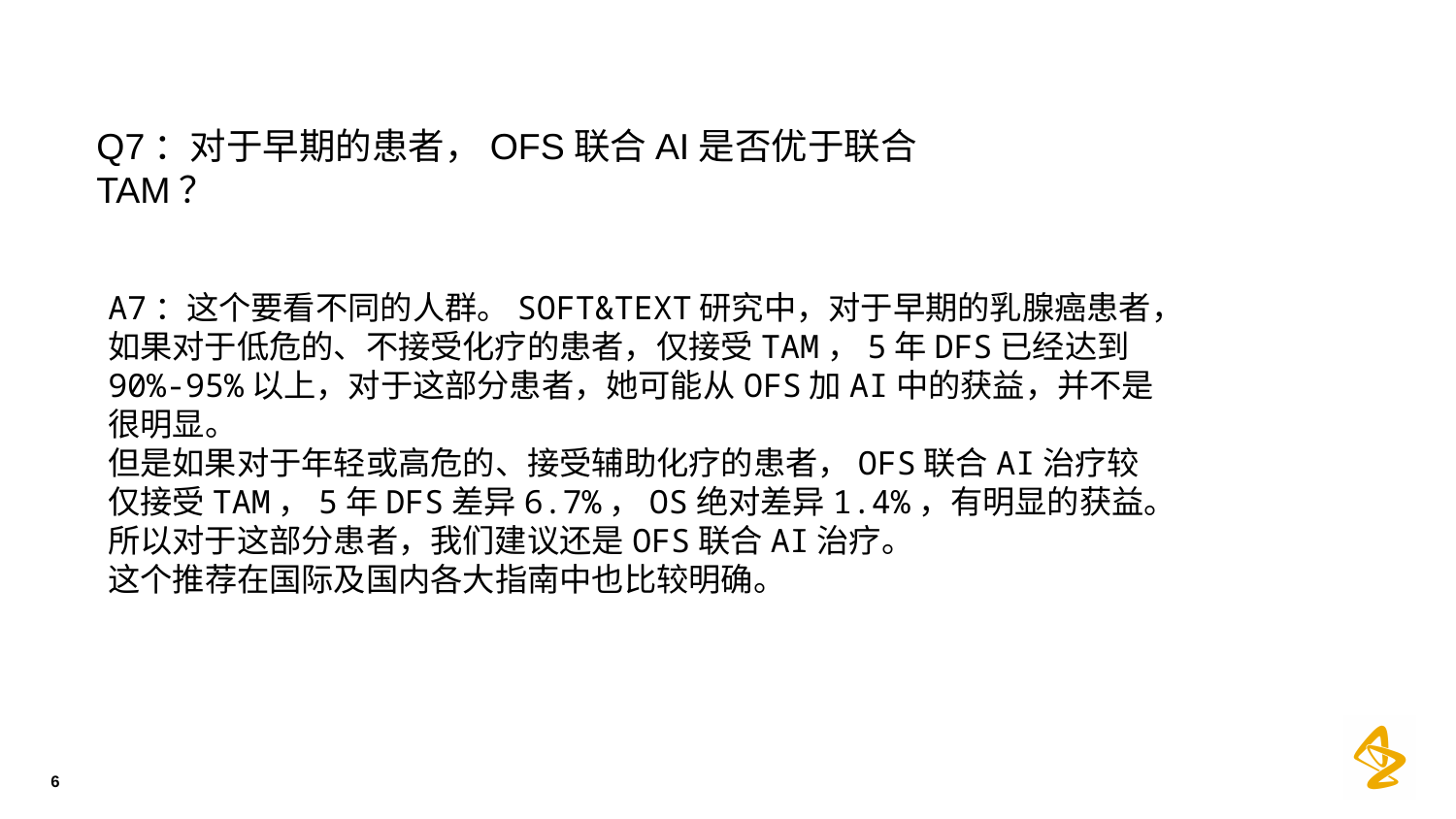

Q7：对于早期的患者，OFS联合AI是否优于联合TAM？
A7：这个要看不同的人群。SOFT&TEXT研究中，对于早期的乳腺癌患者，如果对于低危的、不接受化疗的患者，仅接受TAM，5年DFS已经达到90%-95%以上，对于这部分患者，她可能从OFS加AI中的获益，并不是很明显。
但是如果对于年轻或高危的、接受辅助化疗的患者，OFS联合AI治疗较仅接受TAM，5年DFS差异6.7%，OS绝对差异1.4%，有明显的获益。
所以对于这部分患者，我们建议还是OFS联合AI治疗。
这个推荐在国际及国内各大指南中也比较明确。
6